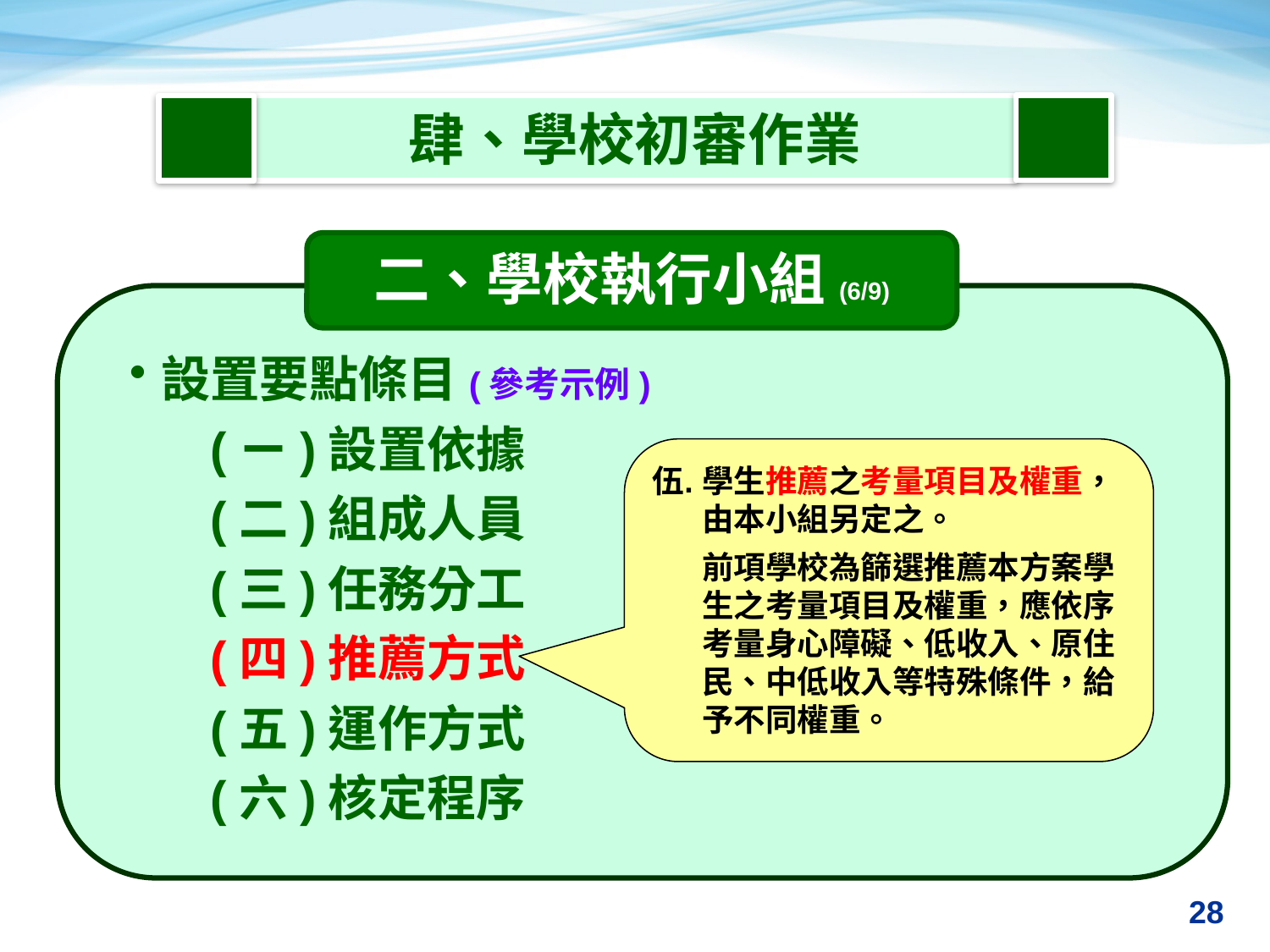

肆、學校初審作業
二、學校執行小組(6/9)

設置要點條目(參考示例)
(ㄧ)設置依據
(二)組成人員
(三)任務分工
(四)推薦方式
(五)運作方式
(六)核定程序

學生推薦之考量項目及權重，由本小組另定之。
前項學校為篩選推薦本方案學生之考量項目及權重，應依序考量身心障礙、低收入、原住民、中低收入等特殊條件，給予不同權重。
28
28